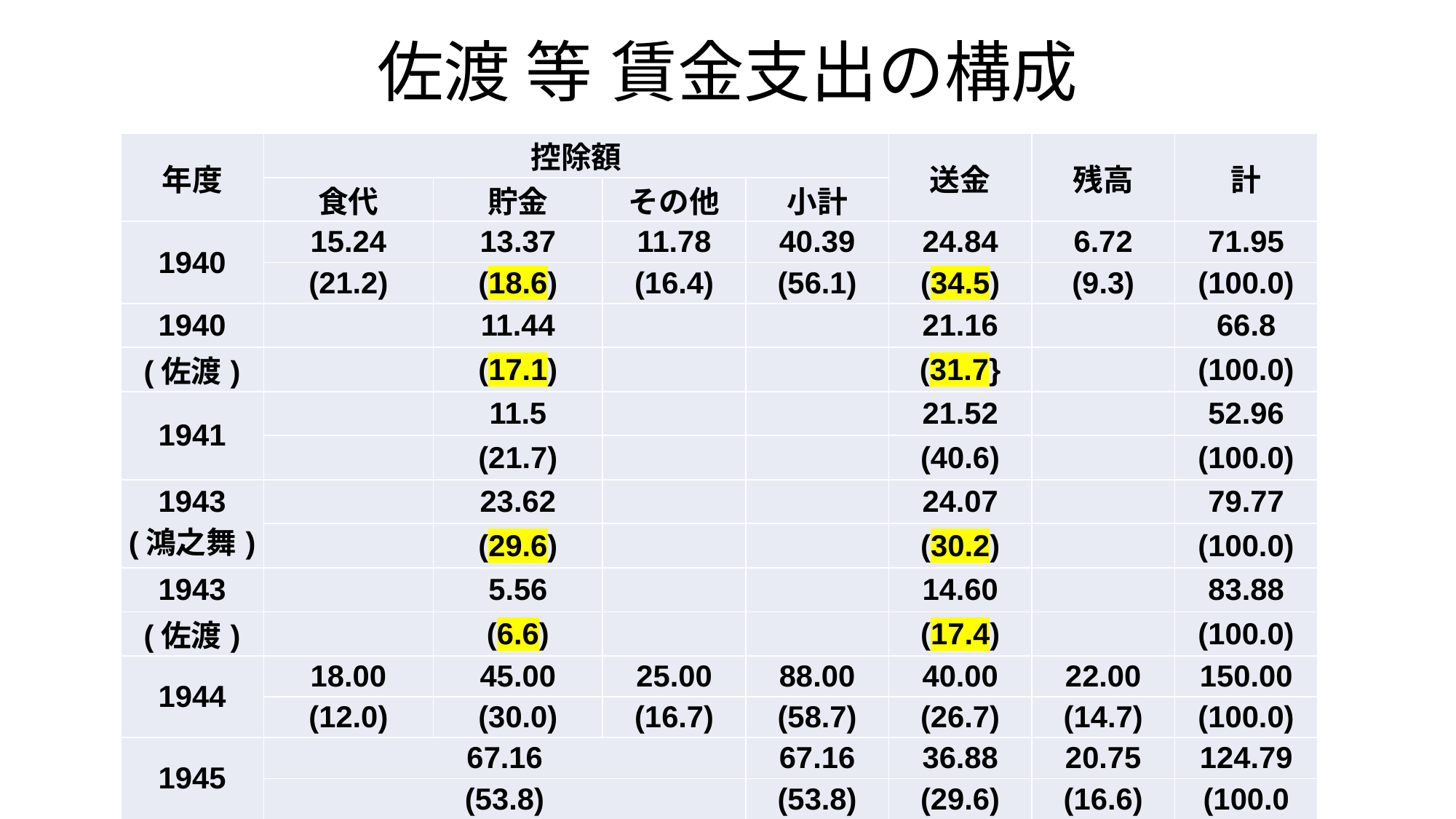

# 佐渡 等 賃金支出の構成
| 年度 | 控除額 |  |  |  | 送金 | 残高 | 計 |
| --- | --- | --- | --- | --- | --- | --- | --- |
|  | 食代 | 貯金 | その他 | 小計 |  |  |  |
| 1940 | 15.24 | 13.37 | 11.78 | 40.39 | 24.84 | 6.72 | 71.95 |
|  | (21.2) | (18.6) | (16.4) | (56.1) | (34.5) | (9.3) | (100.0) |
| 1940 |  | 11.44 |  |  | 21.16 |  | 66.8 |
| (佐渡) |  | (17.1) |  |  | (31.7} |  | (100.0) |
| 1941 |  | 11.5 |  |  | 21.52 |  | 52.96 |
|  |  | (21.7) |  |  | (40.6) |  | (100.0) |
| 1943 (鴻之舞) |  | 23.62 |  |  | 24.07 |  | 79.77 |
|  |  | (29.6) |  |  | (30.2) |  | (100.0) |
| 1943 |  | 5.56 |  |  | 14.60 |  | 83.88 |
| (佐渡) |  | (6.6) |  |  | (17.4) |  | (100.0) |
| 1944 | 18.00 | 45.00 | 25.00 | 88.00 | 40.00 | 22.00 | 150.00 |
|  | (12.0) | (30.0) | (16.7) | (58.7) | (26.7) | (14.7) | (100.0) |
| 1945 | 67.16 |  |  | 67.16 | 36.88 | 20.75 | 124.79 |
|  | (53.8) |  |  | (53.8) | (29.6) | (16.6) | (100.0 |